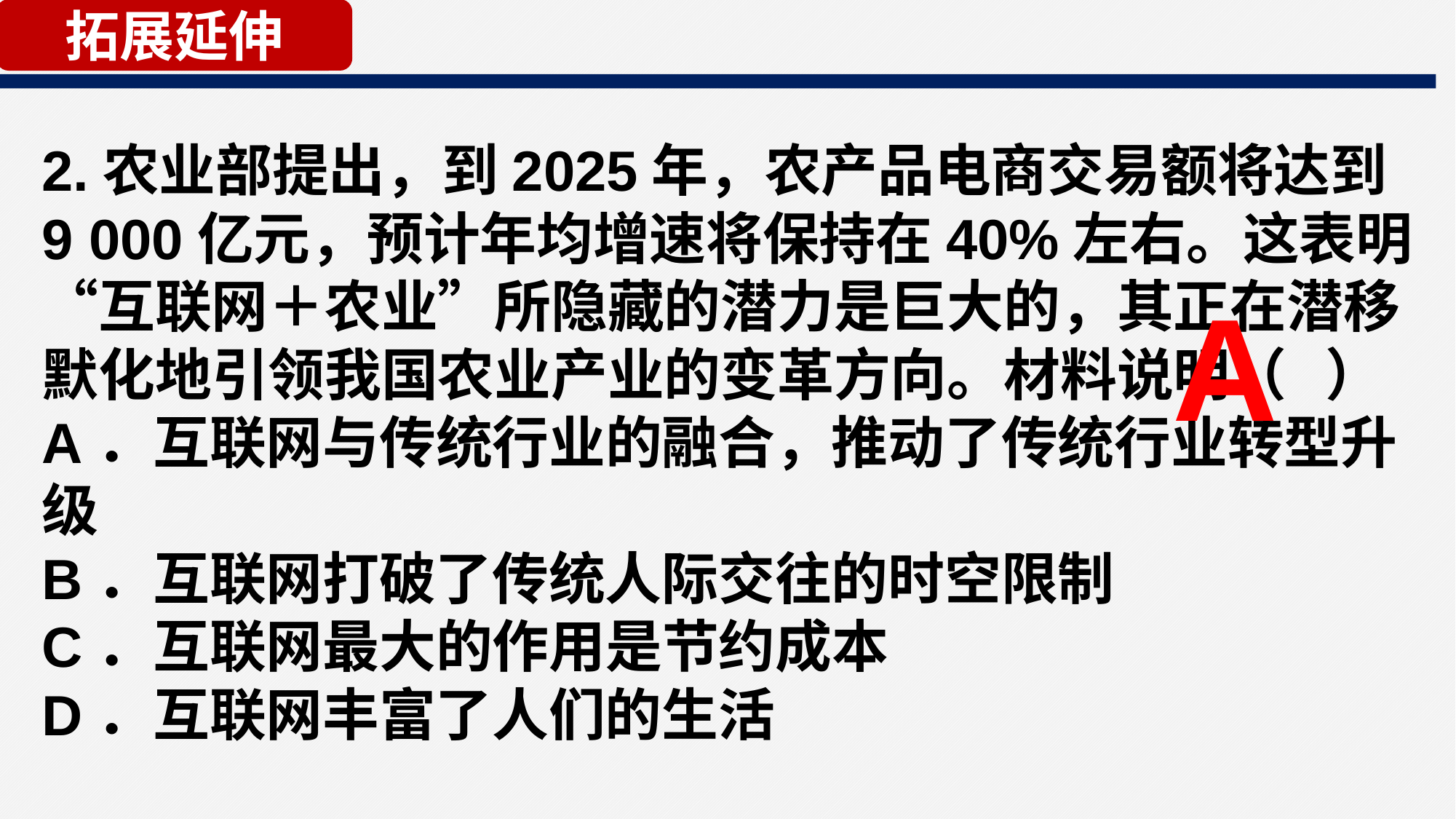

拓展延伸

2.农业部提出，到2025年，农产品电商交易额将达到9 000亿元，预计年均增速将保持在40%左右。这表明“互联网＋农业”所隐藏的潜力是巨大的，其正在潜移默化地引领我国农业产业的变革方向。材料说明（   ）
A．互联网与传统行业的融合，推动了传统行业转型升级
B．互联网打破了传统人际交往的时空限制
C．互联网最大的作用是节约成本
D．互联网丰富了人们的生活
A